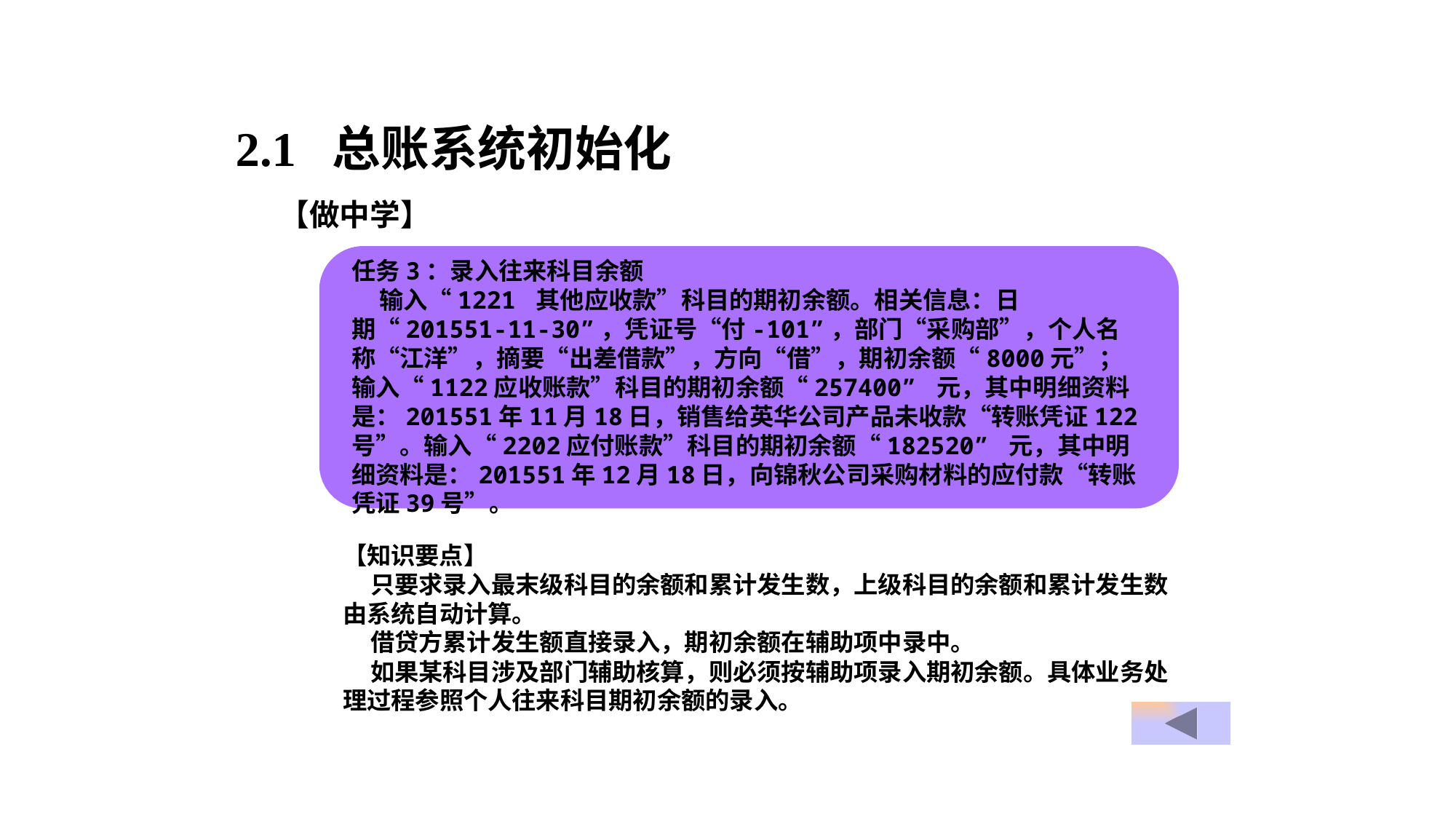

2.1  总账系统初始化
【做中学】

任务3：录入往来科目余额
    输入“1221 其他应收款”科目的期初余额。相关信息：日期“201551-11-30”，凭证号“付-101”，部门“采购部”，个人名称“江洋”，摘要“出差借款”，方向“借”，期初余额“8000元”；输入“1122应收账款”科目的期初余额“257400” 元，其中明细资料是：201551年11月18日，销售给英华公司产品未收款“转账凭证122号”。输入“2202应付账款”科目的期初余额“182520” 元，其中明细资料是：201551年12月18日，向锦秋公司采购材料的应付款“转账凭证39号”。
【知识要点】
    只要求录入最末级科目的余额和累计发生数，上级科目的余额和累计发生数由系统自动计算。
    借贷方累计发生额直接录入，期初余额在辅助项中录中。
    如果某科目涉及部门辅助核算，则必须按辅助项录入期初余额。具体业务处理过程参照个人往来科目期初余额的录入。